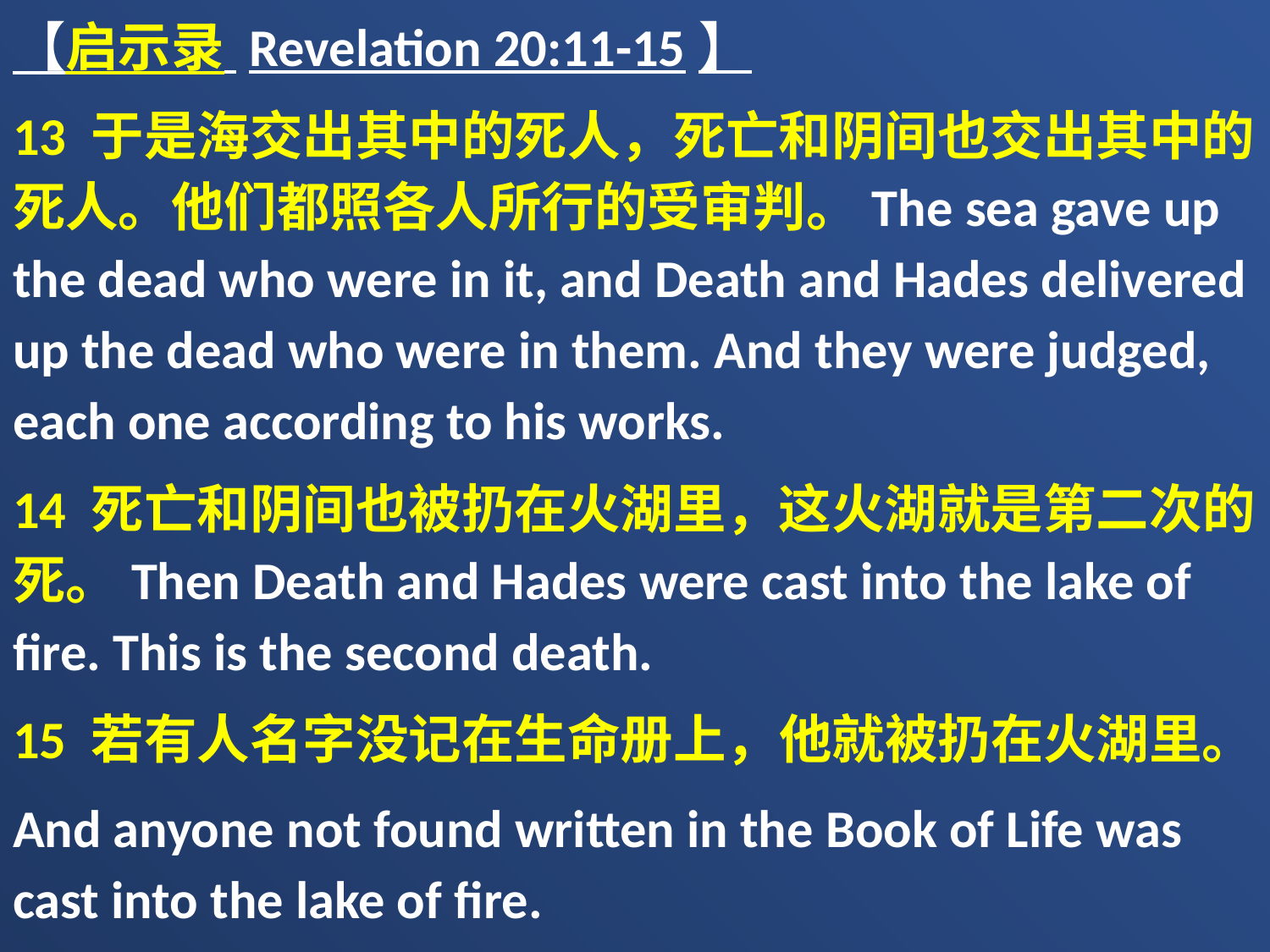

【启示录 Revelation 20:11-15】
13 于是海交出其中的死人，死亡和阴间也交出其中的死人。他们都照各人所行的受审判。The sea gave up the dead who were in it, and Death and Hades delivered up the dead who were in them. And they were judged, each one according to his works.
14 死亡和阴间也被扔在火湖里，这火湖就是第二次的死。Then Death and Hades were cast into the lake of fire. This is the second death.
15 若有人名字没记在生命册上，他就被扔在火湖里。
And anyone not found written in the Book of Life was cast into the lake of fire.